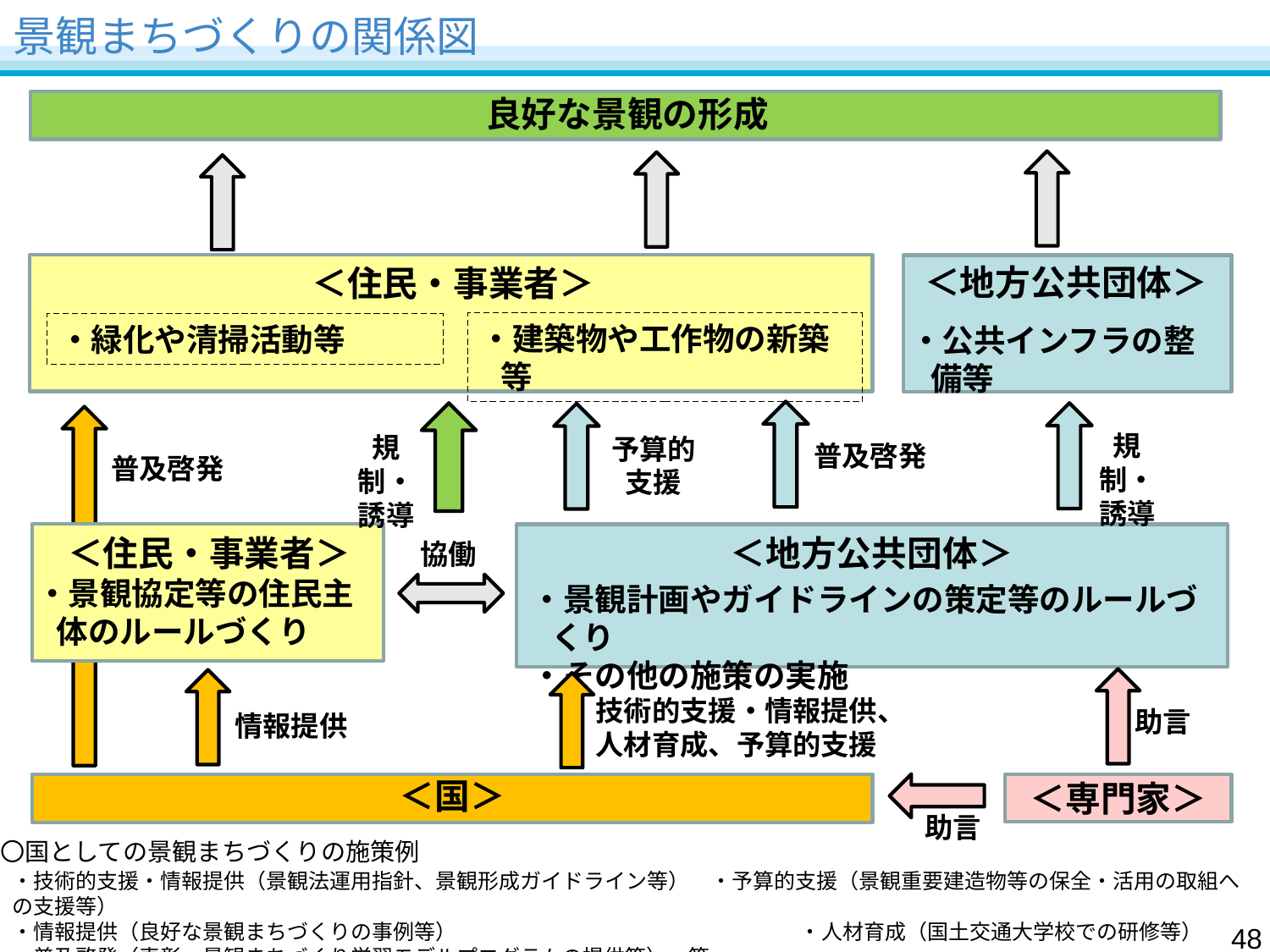

# 景観まちづくりの関係図
良好な景観の形成

＜地方公共団体＞

＜住民・事業者＞

・建築物や工作物の新築等
・緑化や清掃活動等
・公共インフラの整備等
規制・誘導
規制・誘導
予算的
支援

普及啓発

普及啓発

＜地方公共団体＞
＜住民・事業者＞
協働

・景観協定等の住民主体のルールづくり
・景観計画やガイドラインの策定等のルールづくり
・その他の施策の実施

技術的支援・情報提供、人材育成、予算的支援

助言

情報提供
＜国＞
＜専門家＞

助言
〇国としての景観まちづくりの施策例
・技術的支援・情報提供（景観法運用指針、景観形成ガイドライン等）　・予算的支援（景観重要建造物等の保全・活用の取組への支援等）
・情報提供（良好な景観まちづくりの事例等）　　　　　　　　　　　　　　　　 ・人材育成（国土交通大学校での研修等）
・普及啓発（表彰、景観まちづくり学習モデルプログラムの提供等）　等
48